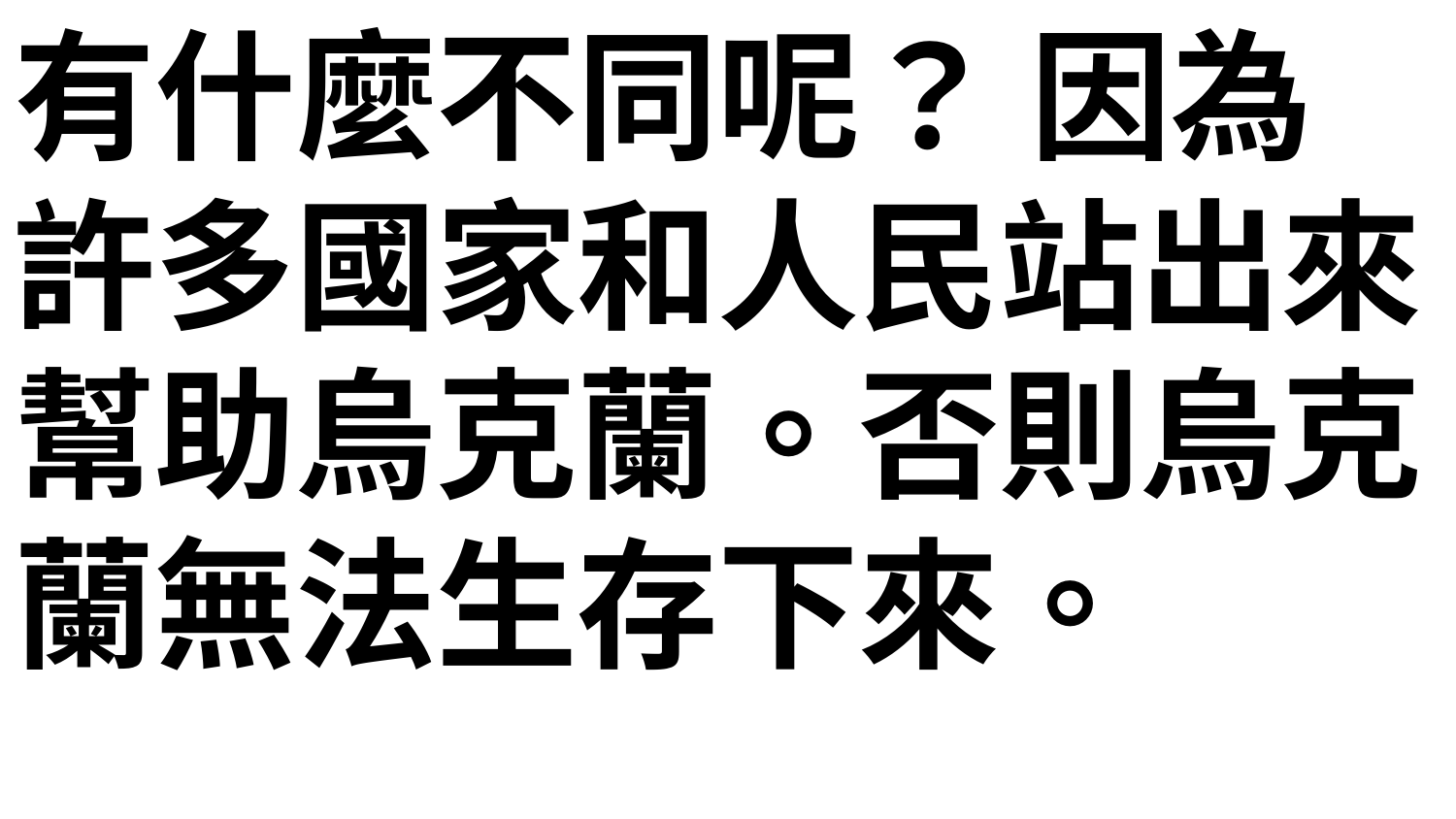

有什麼不同呢？ 因為許多國家和人民站出來幫助烏克蘭。否則烏克蘭無法生存下來。